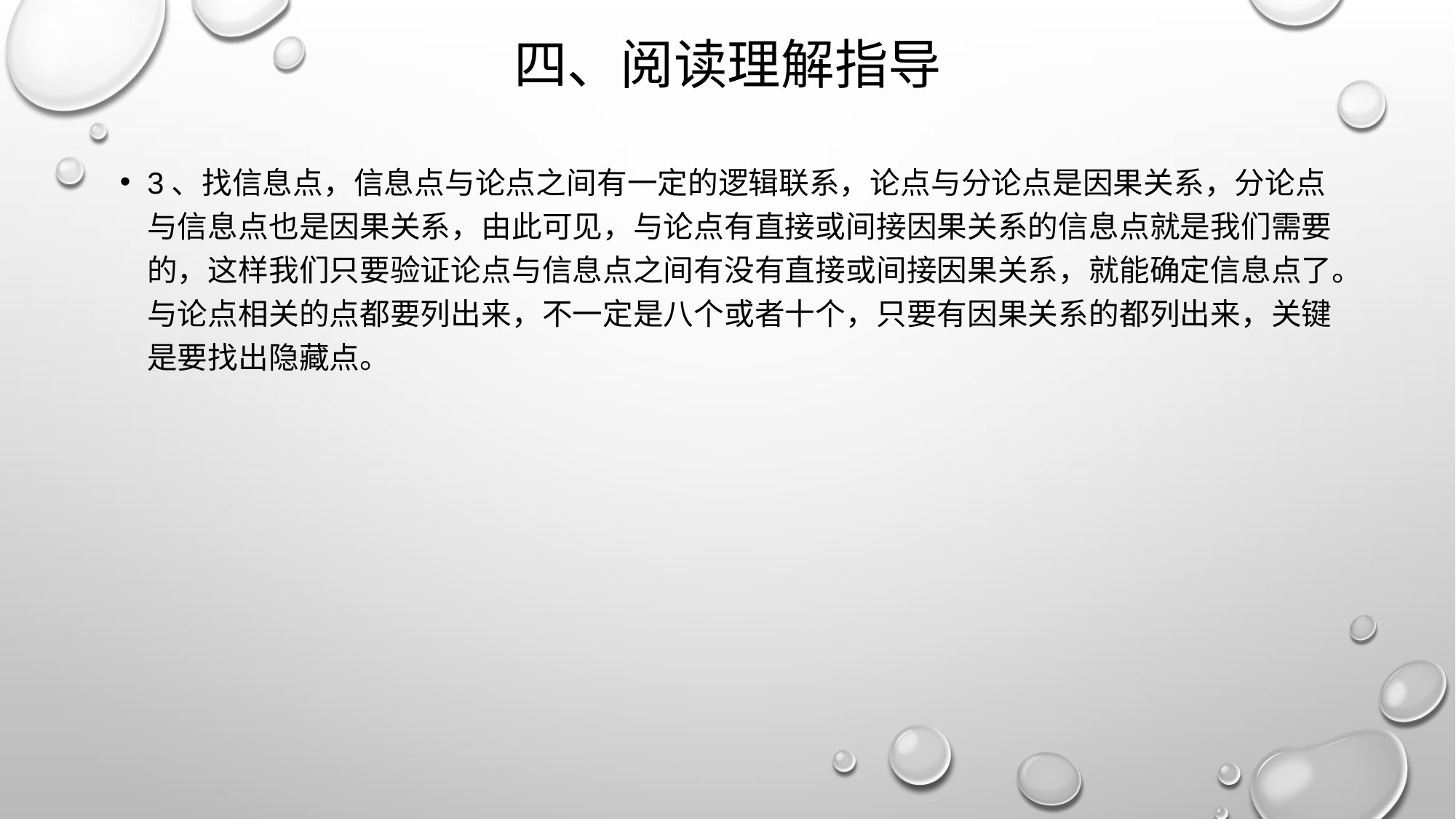

# 四、阅读理解指导
3、找信息点，信息点与论点之间有一定的逻辑联系，论点与分论点是因果关系，分论点与信息点也是因果关系，由此可见，与论点有直接或间接因果关系的信息点就是我们需要的，这样我们只要验证论点与信息点之间有没有直接或间接因果关系，就能确定信息点了。与论点相关的点都要列出来，不一定是八个或者十个，只要有因果关系的都列出来，关键是要找出隐藏点。